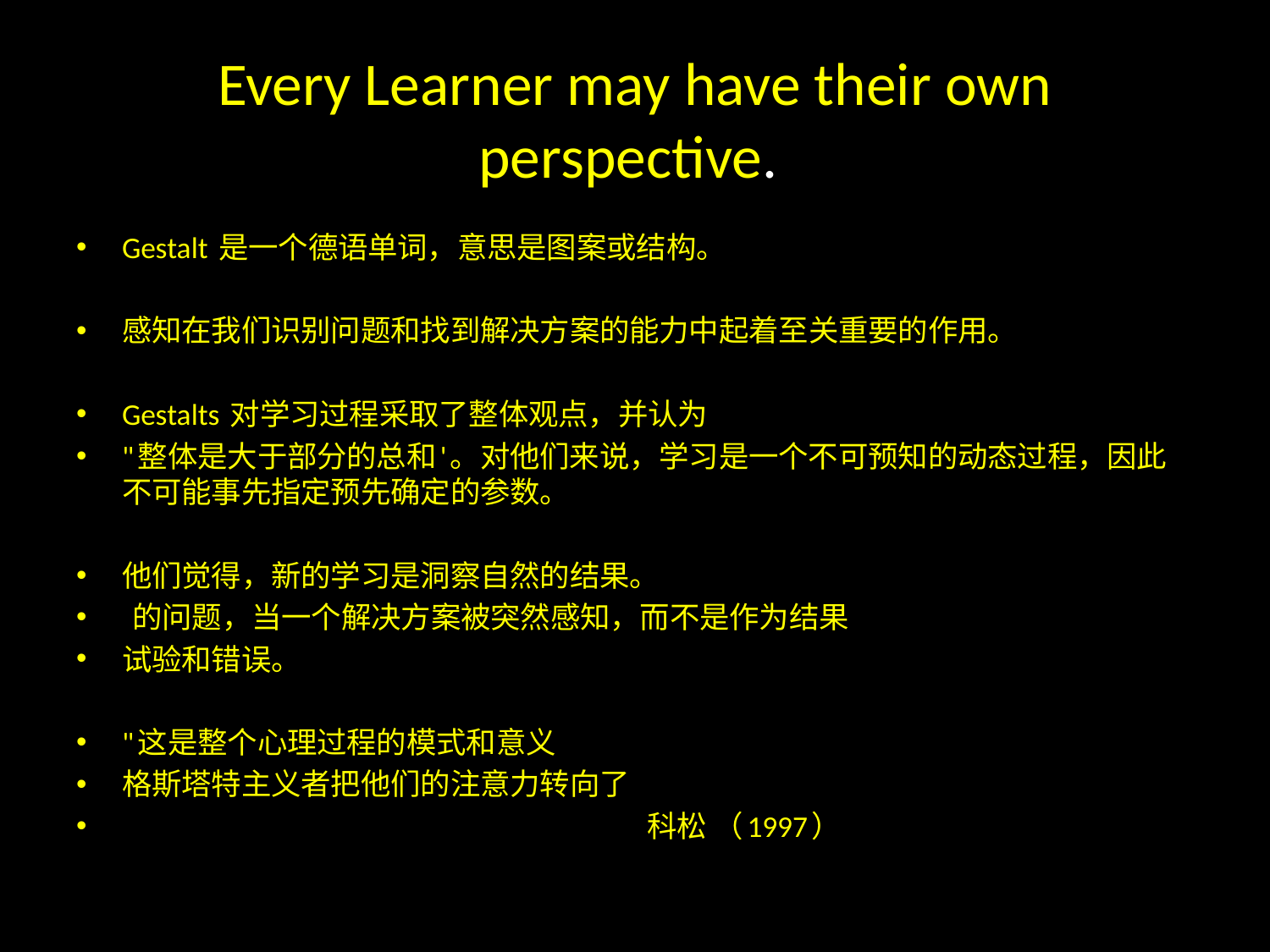

# Every Learner may have their own perspective.
Gestalt 是一个德语单词，意思是图案或结构。

感知在我们识别问题和找到解决方案的能力中起着至关重要的作用。

Gestalts 对学习过程采取了整体观点，并认为
"整体是大于部分的总和'。对他们来说，学习是一个不可预知的动态过程，因此不可能事先指定预先确定的参数。

他们觉得，新的学习是洞察自然的结果。
 的问题，当一个解决方案被突然感知，而不是作为结果
试验和错误。

"这是整个心理过程的模式和意义
格斯塔特主义者把他们的注意力转向了
                                                                             科松 （1997）